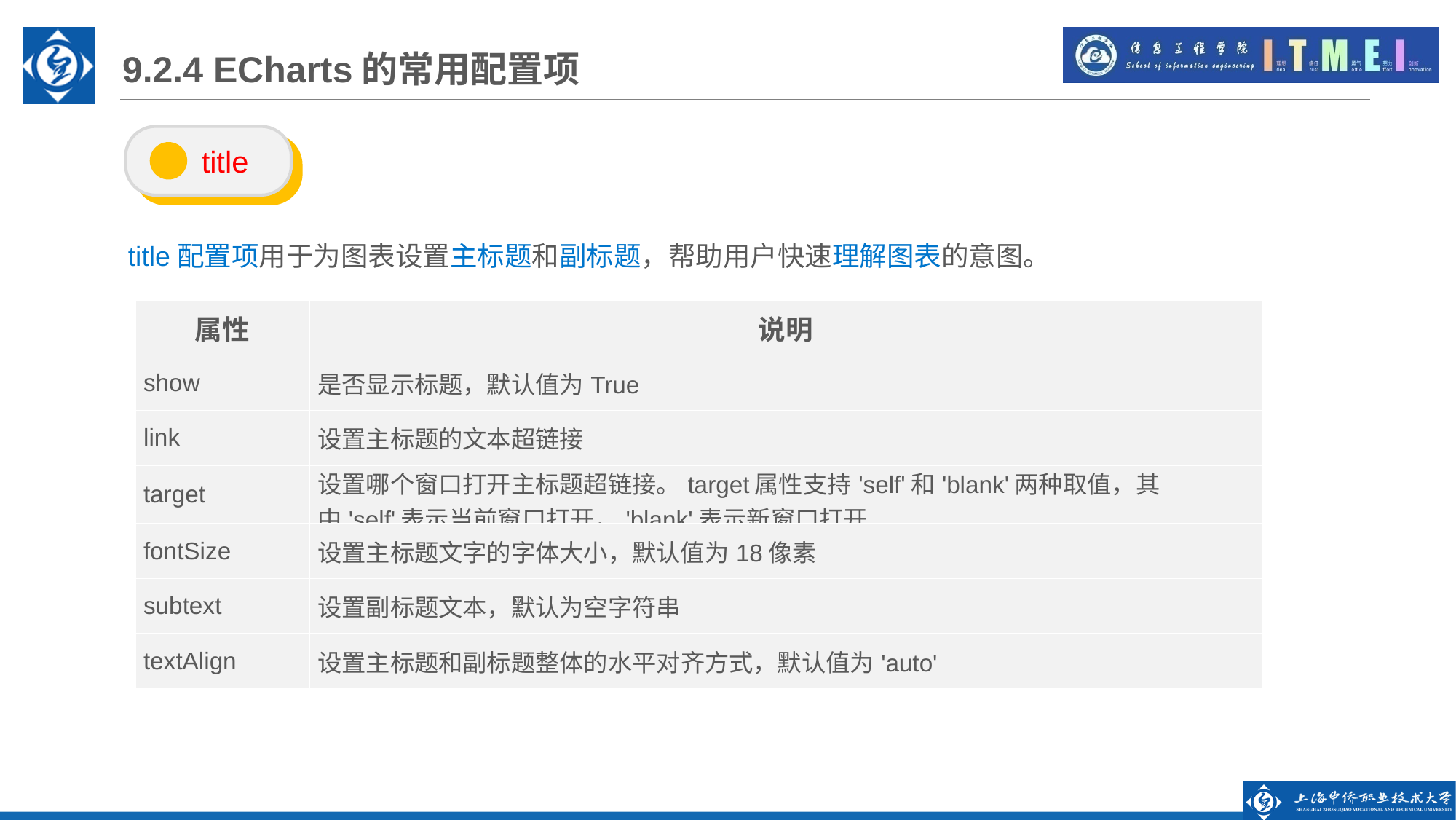

9.2.4 ECharts的常用配置项
    title

title配置项用于为图表设置主标题和副标题，帮助用户快速理解图表的意图。
| 属性 | 说明 |
| --- | --- |
| show | 是否显示标题，默认值为True |
| link | 设置主标题的文本超链接 |
| target | 设置哪个窗口打开主标题超链接。target属性支持'self'和'blank'两种取值，其中'self'表示当前窗口打开，'blank'表示新窗口打开 |
| fontSize | 设置主标题文字的字体大小，默认值为18像素 |
| subtext | 设置副标题文本，默认为空字符串 |
| textAlign | 设置主标题和副标题整体的水平对齐方式，默认值为'auto' |